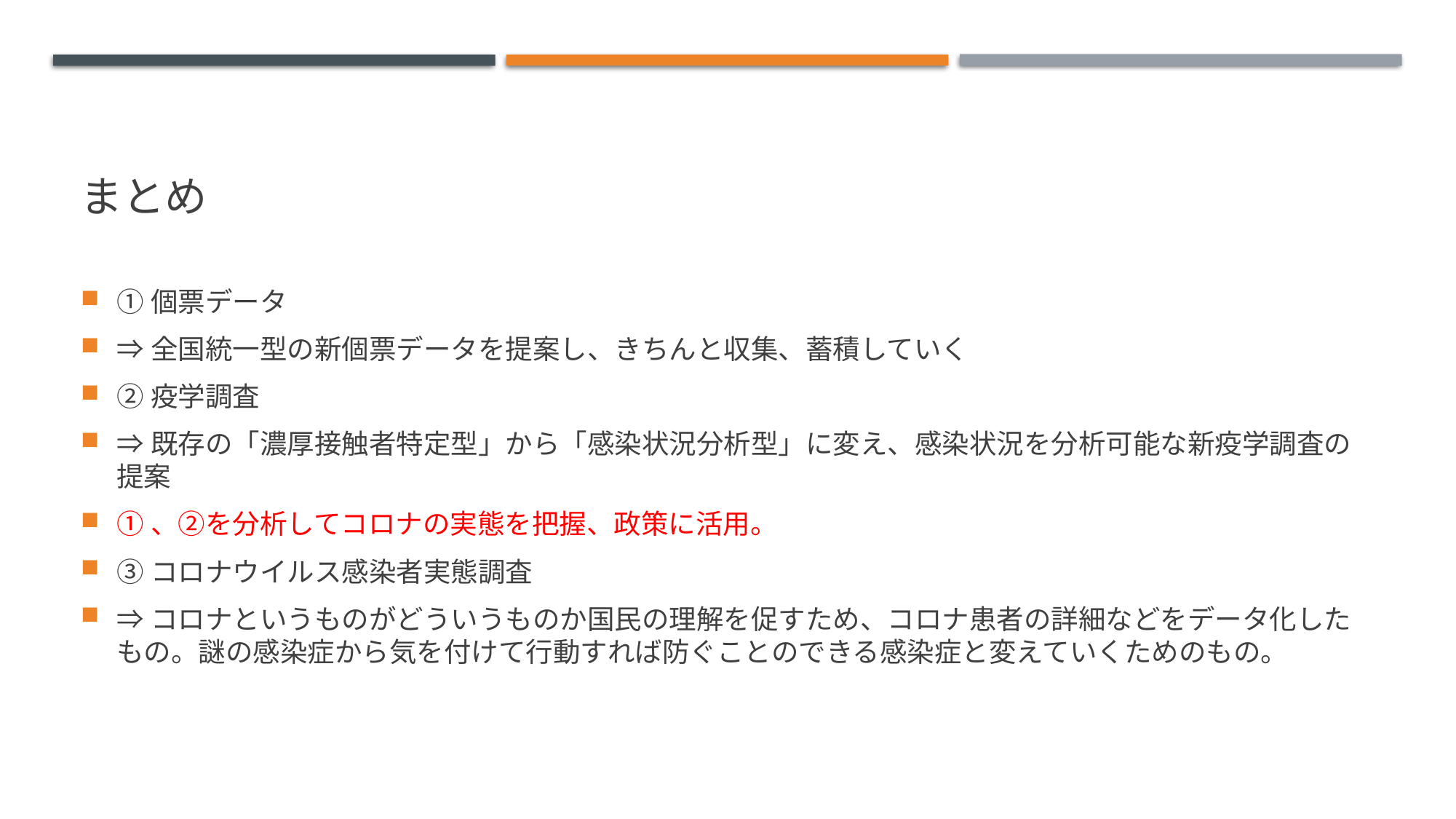

# まとめ
①個票データ
⇒全国統一型の新個票データを提案し、きちんと収集、蓄積していく
②疫学調査
⇒既存の「濃厚接触者特定型」から「感染状況分析型」に変え、感染状況を分析可能な新疫学調査の提案
①、②を分析してコロナの実態を把握、政策に活用。
③コロナウイルス感染者実態調査
⇒コロナというものがどういうものか国民の理解を促すため、コロナ患者の詳細などをデータ化したもの。謎の感染症から気を付けて行動すれば防ぐことのできる感染症と変えていくためのもの。